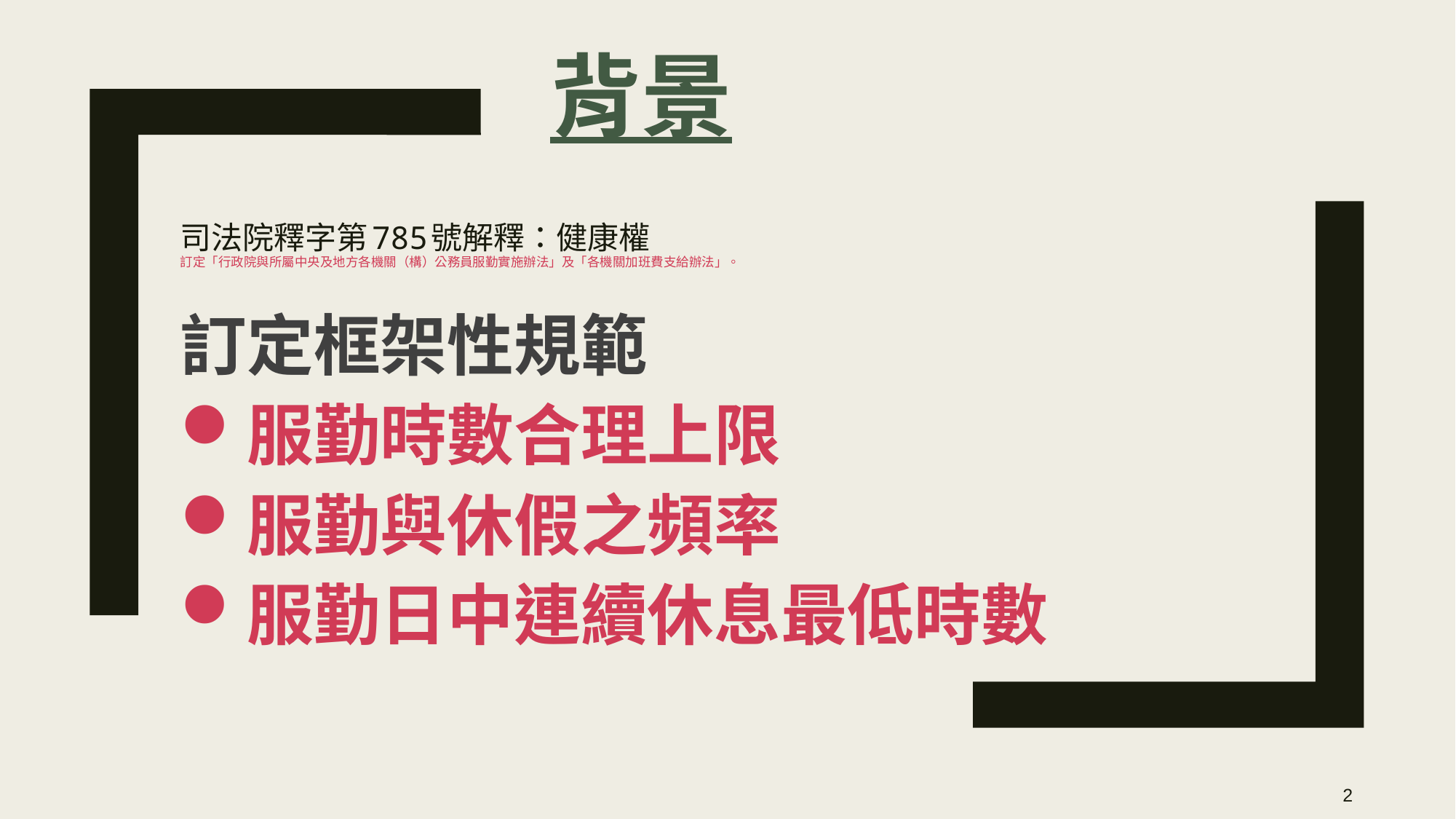

背景
# 司法院釋字第785號解釋：健康權 訂定「行政院與所屬中央及地方各機關（構）公務員服勤實施辦法」及「各機關加班費支給辦法」。
訂定框架性規範
服勤時數合理上限
服勤與休假之頻率
服勤日中連續休息最低時數
2